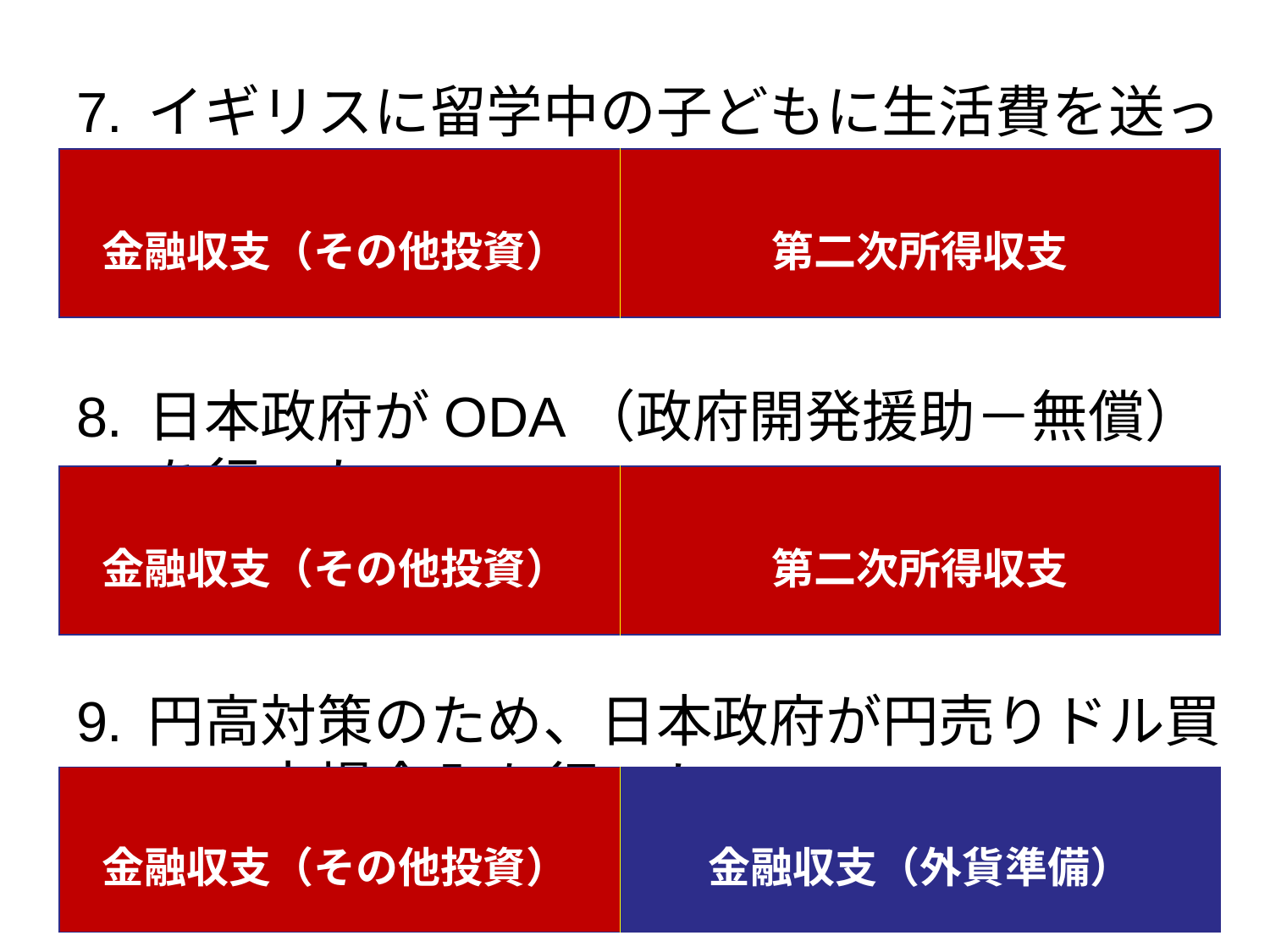

イギリスに留学中の子どもに生活費を送った。

日本政府がODA（政府開発援助－無償）を行った。

円高対策のため、日本政府が円売りドル買いの市場介入を行った
| 金融収支（その他投資） | 第二次所得収支 |
| --- | --- |
| 金融収支（その他投資） | 第二次所得収支 |
| --- | --- |
| 金融収支（その他投資） | 金融収支（外貨準備） |
| --- | --- |